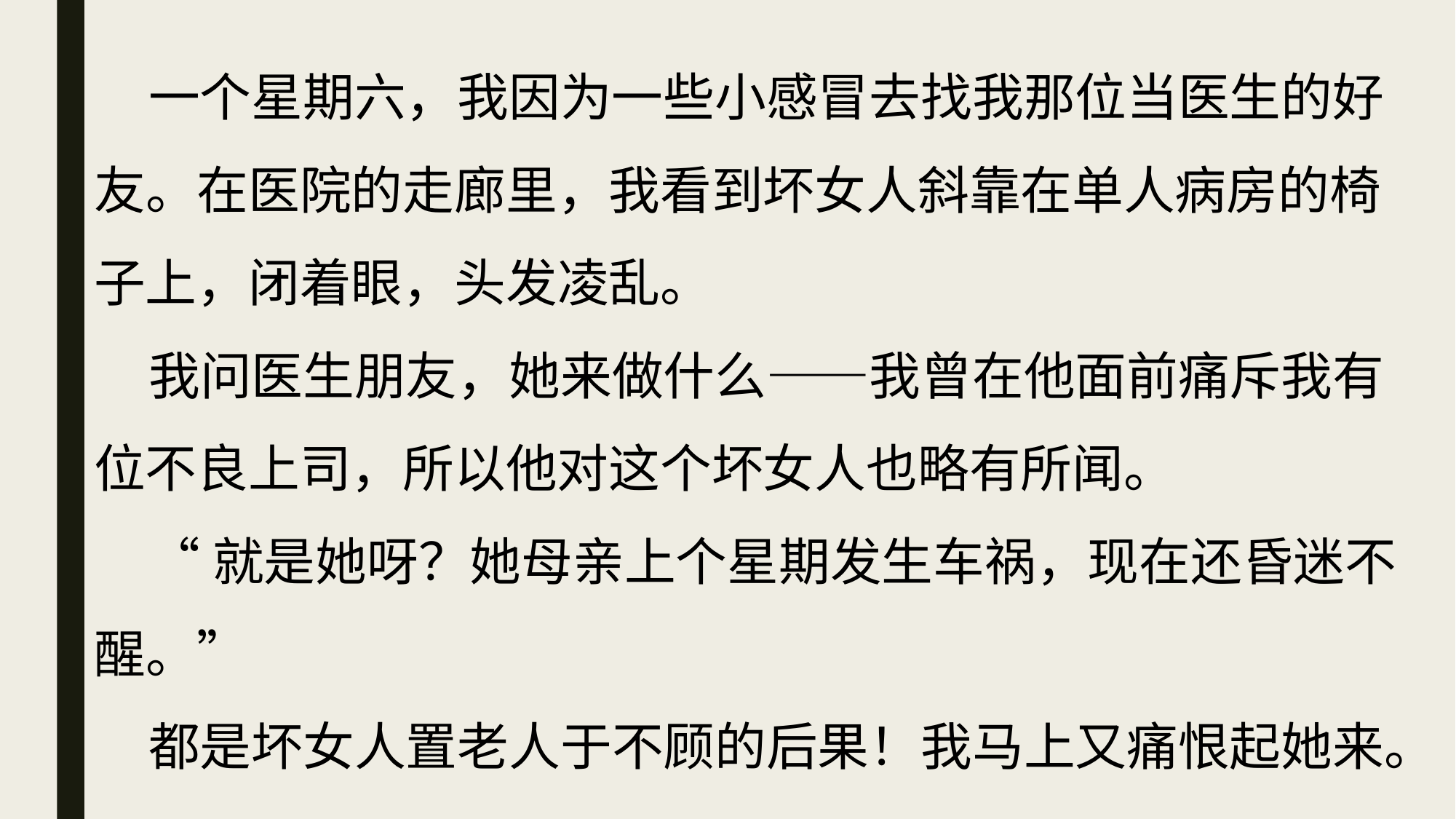

一个星期六，我因为一些小感冒去找我那位当医生的好友。在医院的走廊里，我看到坏女人斜靠在单人病房的椅子上，闭着眼，头发凌乱。
我问医生朋友，她来做什么——我曾在他面前痛斥我有位不良上司，所以他对这个坏女人也略有所闻。
“就是她呀？她母亲上个星期发生车祸，现在还昏迷不醒。”
都是坏女人置老人于不顾的后果！我马上又痛恨起她来。